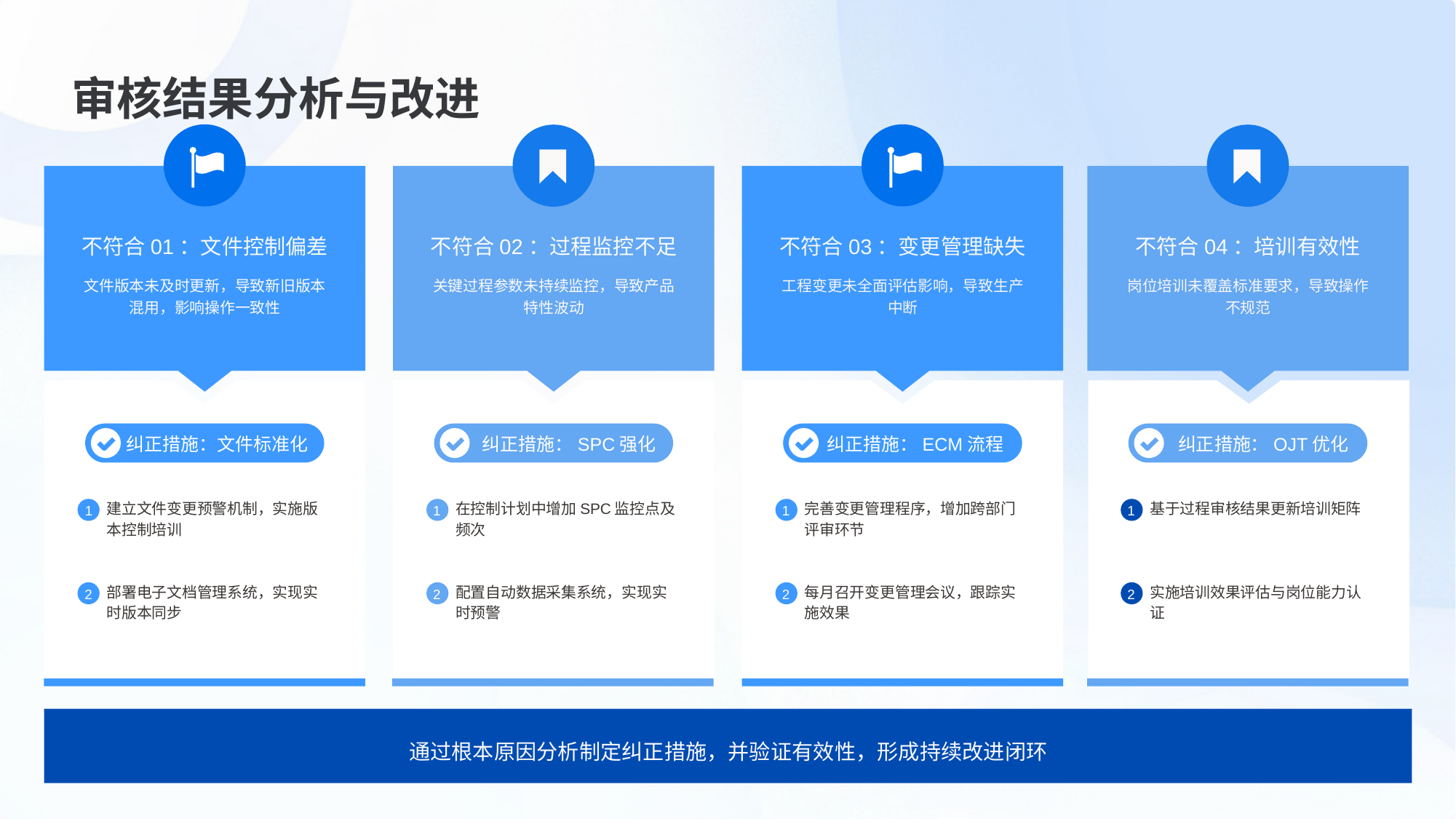

审核结果分析与改进

不符合01：文件控制偏差
不符合02：过程监控不足
不符合03：变更管理缺失
不符合04：培训有效性
文件版本未及时更新，导致新旧版本混用，影响操作一致性
关键过程参数未持续监控，导致产品特性波动
工程变更未全面评估影响，导致生产中断
岗位培训未覆盖标准要求，导致操作不规范

纠正措施：文件标准化
纠正措施：SPC强化
纠正措施：ECM流程
纠正措施：OJT优化

建立文件变更预警机制，实施版本控制培训
在控制计划中增加SPC监控点及频次
完善变更管理程序，增加跨部门评审环节
基于过程审核结果更新培训矩阵

1
1
1
1
部署电子文档管理系统，实现实时版本同步
配置自动数据采集系统，实现实时预警
每月召开变更管理会议，跟踪实施效果
实施培训效果评估与岗位能力认证

2
2
2
2

通过根本原因分析制定纠正措施，并验证有效性，形成持续改进闭环